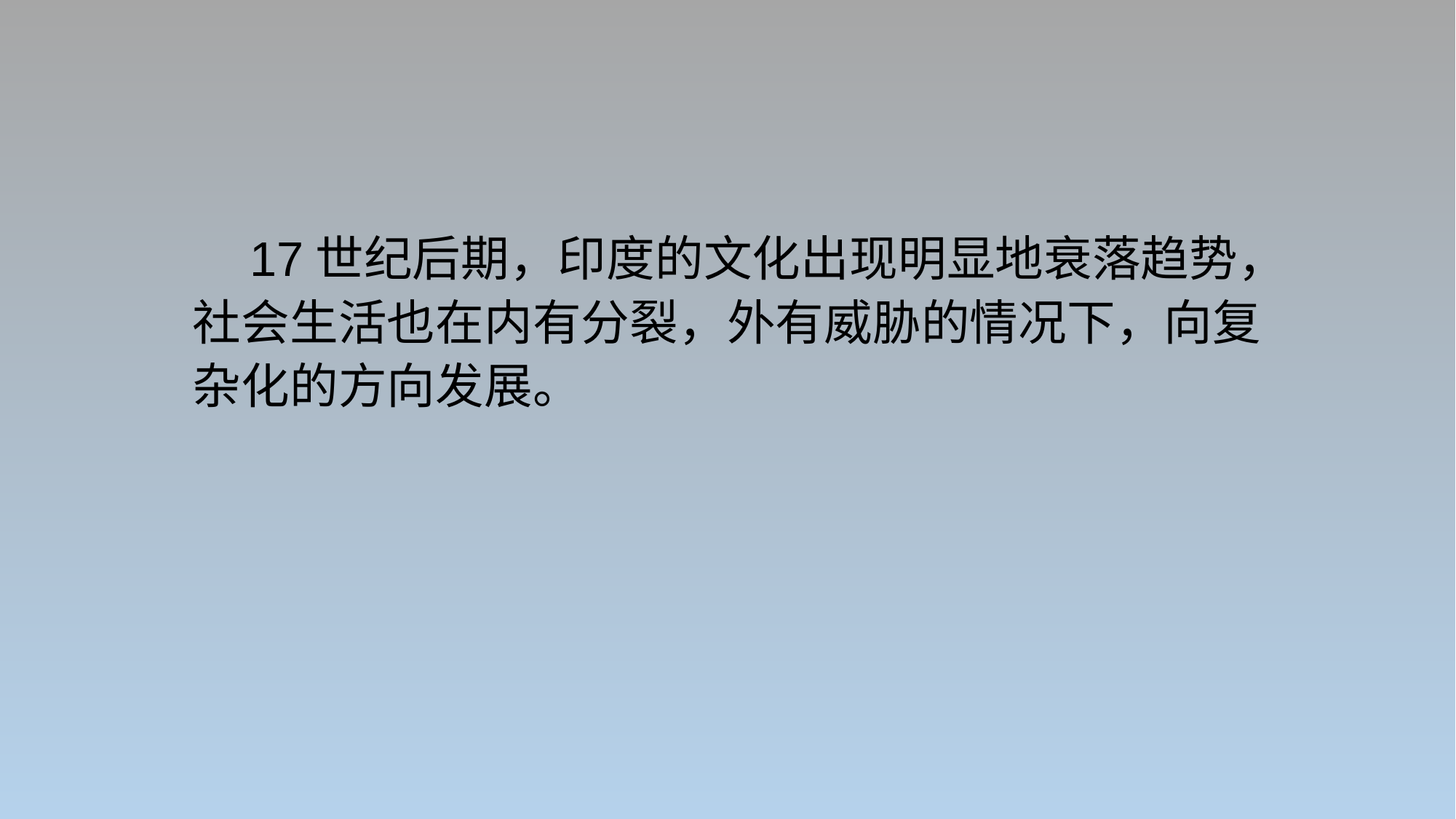

# 17世纪后期，印度的文化出现明显地衰落趋势，社会生活也在内有分裂，外有威胁的情况下，向复杂化的方向发展。